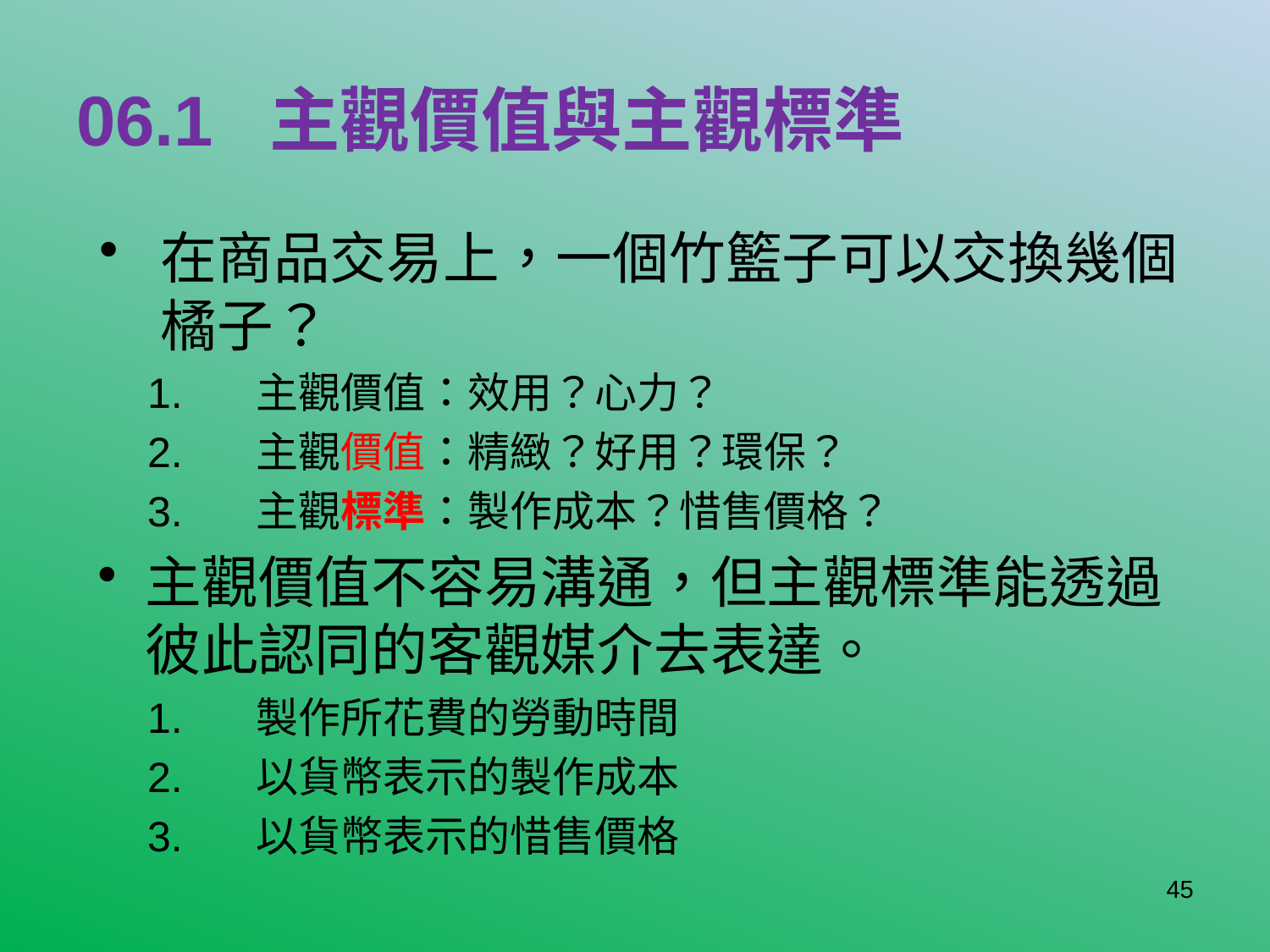

# 06.1  主觀價值與主觀標準
在商品交易上，一個竹籃子可以交換幾個橘子？
主觀價值：效用？心力？
主觀價值：精緻？好用？環保？
主觀標準：製作成本？惜售價格？
主觀價值不容易溝通，但主觀標準能透過彼此認同的客觀媒介去表達。
製作所花費的勞動時間
以貨幣表示的製作成本
以貨幣表示的惜售價格
45